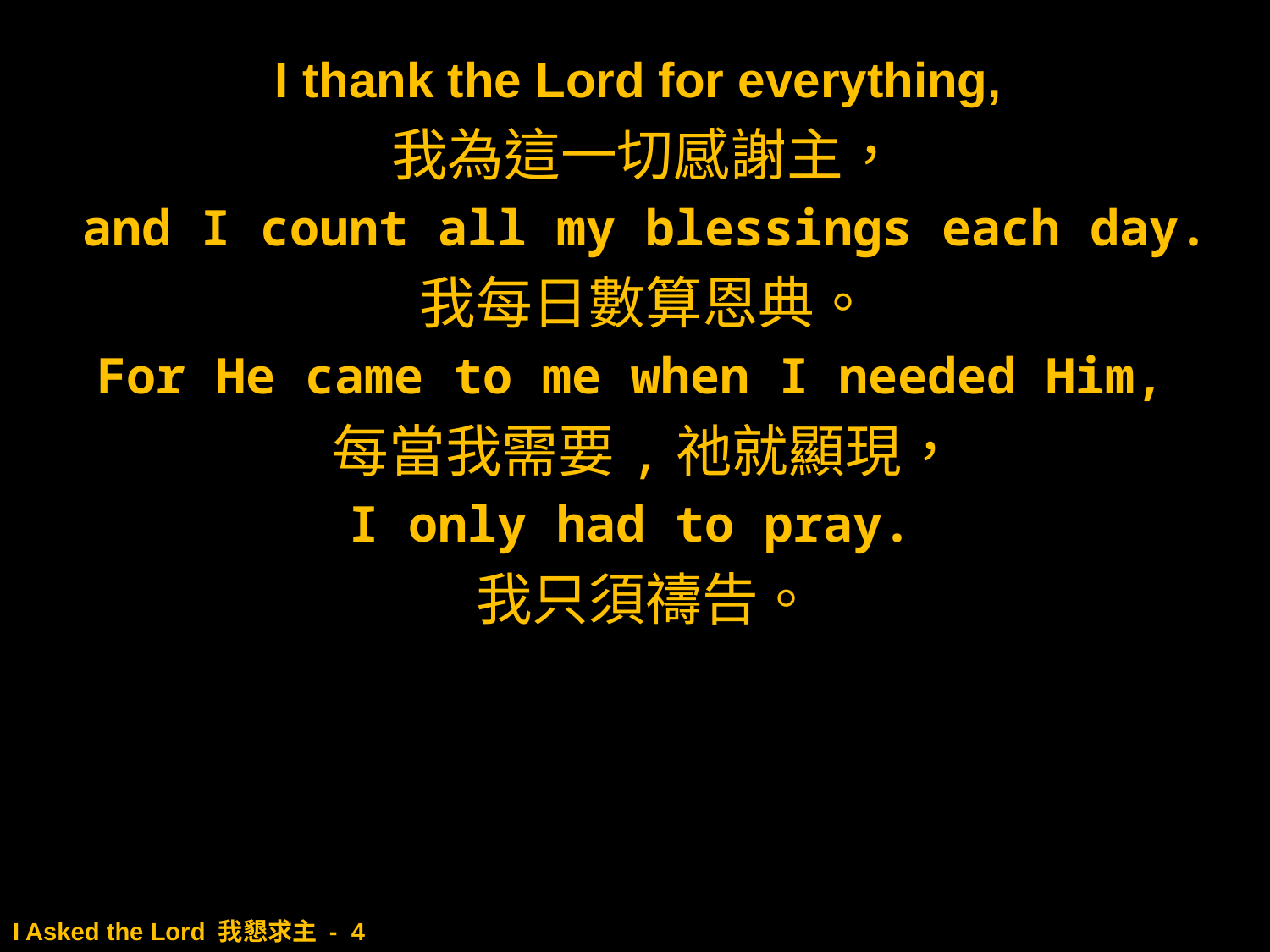

I thank the Lord for everything,
我為這一切感謝主，
and I count all my blessings each day.
我每日數算恩典。
For He came to me when I needed Him,
每當我需要,祂就顯現，
I only had to pray.
我只須禱告。
# I Asked the Lord 我懇求主 -  4